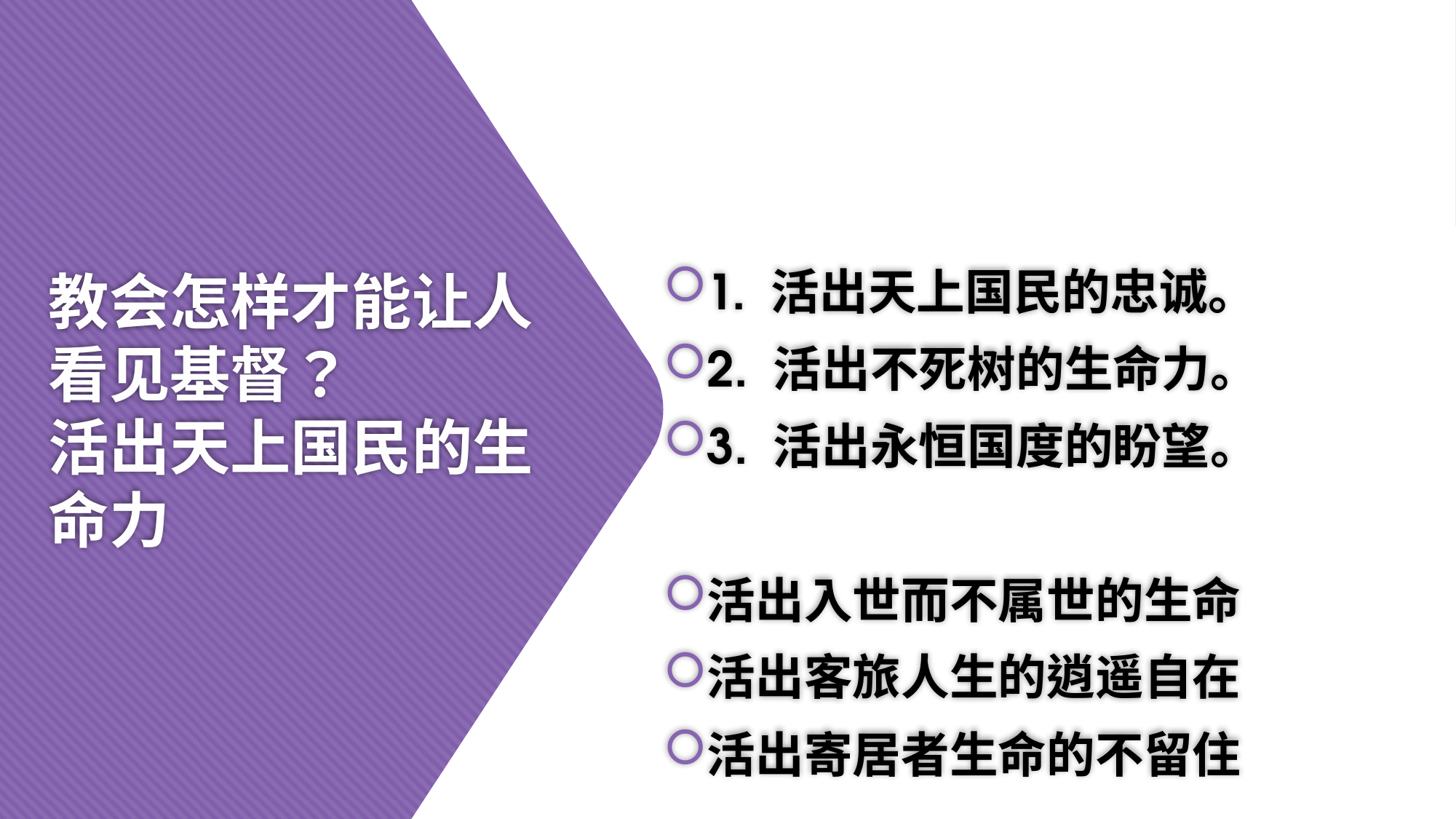

1. 活出天上国民的忠诚。
2. 活出不死树的生命力。
3. 活出永恒国度的盼望。

活出入世而不属世的生命
活出客旅人生的逍遥自在
活出寄居者生命的不留住

# 教会怎样才能让人看见基督？ 活出天上国民的生命力